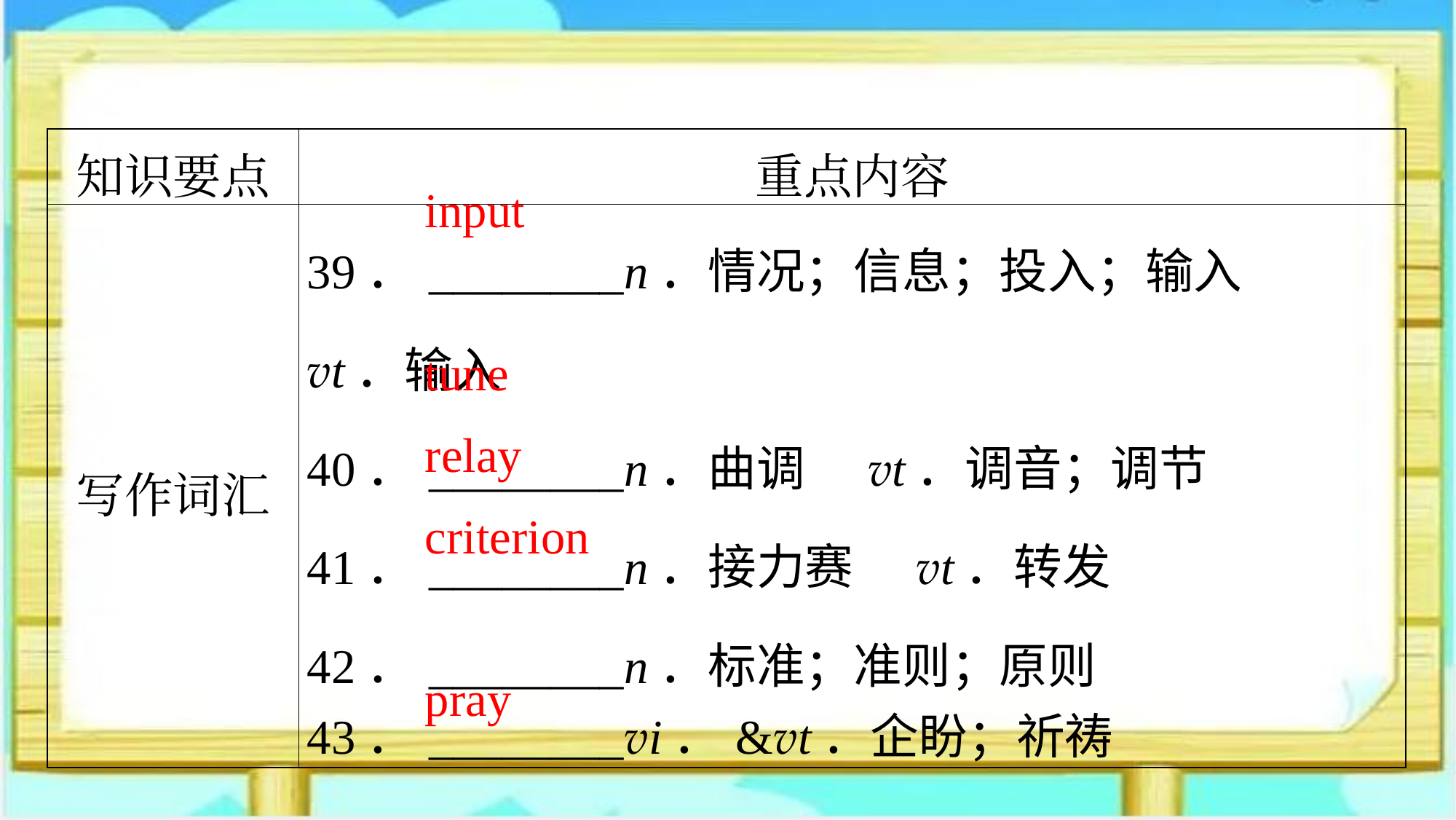

| 知识要点 | 重点内容 |
| --- | --- |
| 写作词汇 | 39．\_\_\_\_\_\_\_\_n．情况；信息；投入；输入　vt．输入 40．\_\_\_\_\_\_\_\_n．曲调　vt．调音；调节 41．\_\_\_\_\_\_\_\_n．接力赛　vt．转发 42．\_\_\_\_\_\_\_\_n．标准；准则；原则 43．\_\_\_\_\_\_\_\_vi．&vt．企盼；祈祷 |
input

tune
relay
criterion
pray